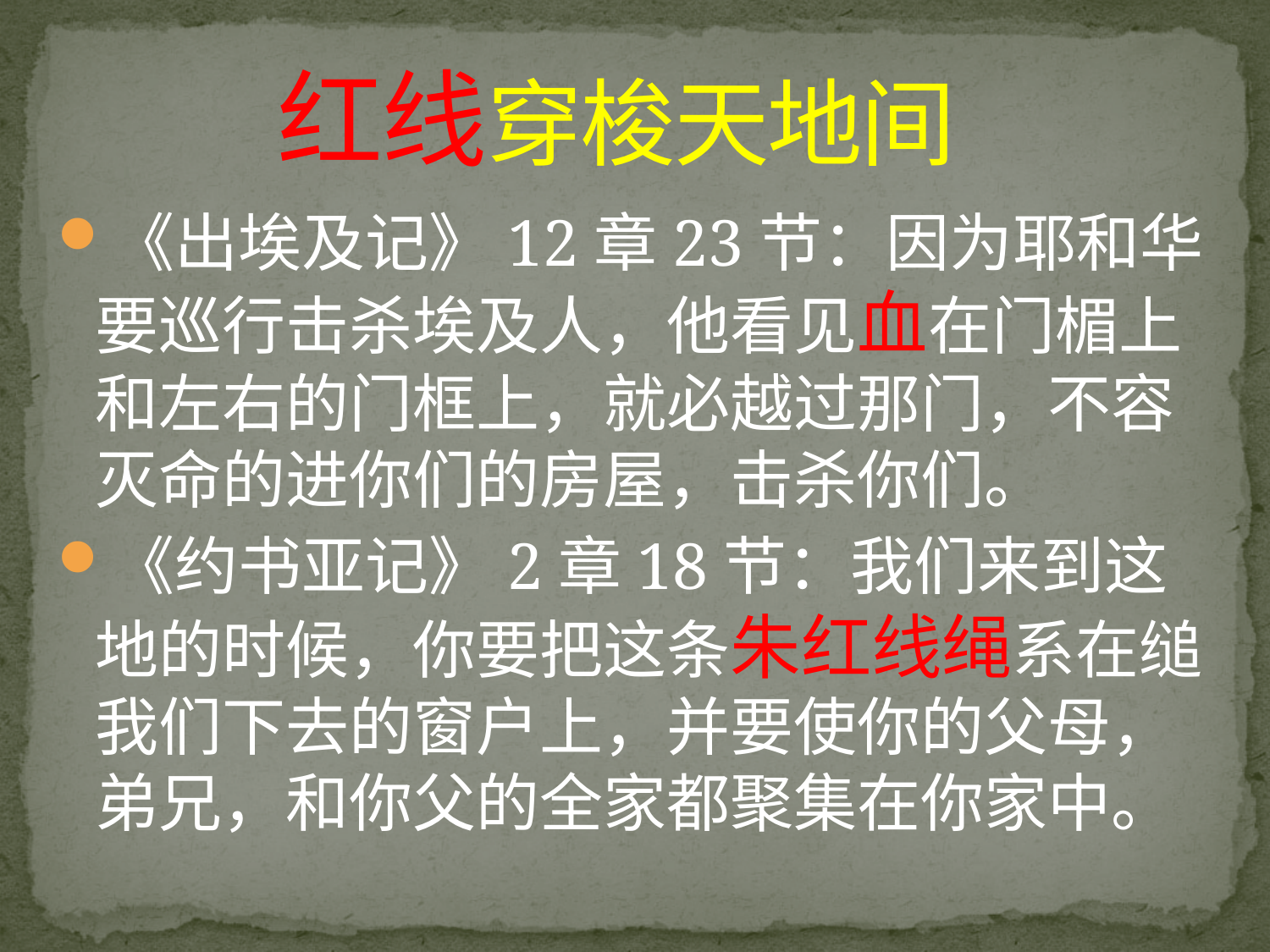

# 红线穿梭天地间
《出埃及记》12章23节：因为耶和华要巡行击杀埃及人，他看见血在门楣上和左右的门框上，就必越过那门，不容灭命的进你们的房屋，击杀你们。
《约书亚记》2章18节：我们来到这地的时候，你要把这条朱红线绳系在缒我们下去的窗户上，并要使你的父母，弟兄，和你父的全家都聚集在你家中。